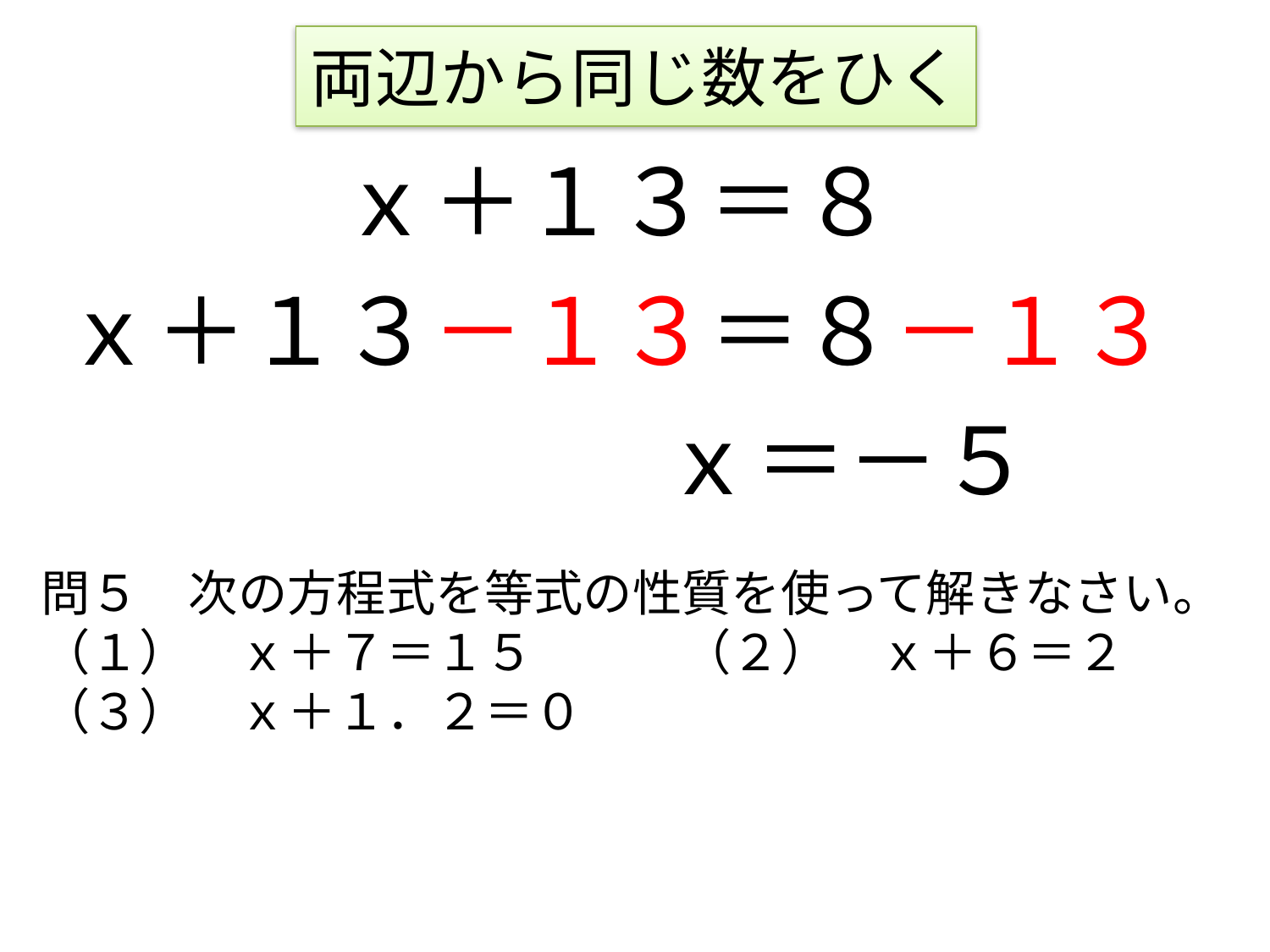

# 両辺から同じ数をひく
ｘ＋１３＝８
ｘ＋１３－１３＝８－１３
　　　　　ｘ＝－５
問５　次の方程式を等式の性質を使って解きなさい。
（１）　ｘ＋７＝１５　　　（２）　ｘ＋６＝２　　（３）　ｘ＋１．２＝０